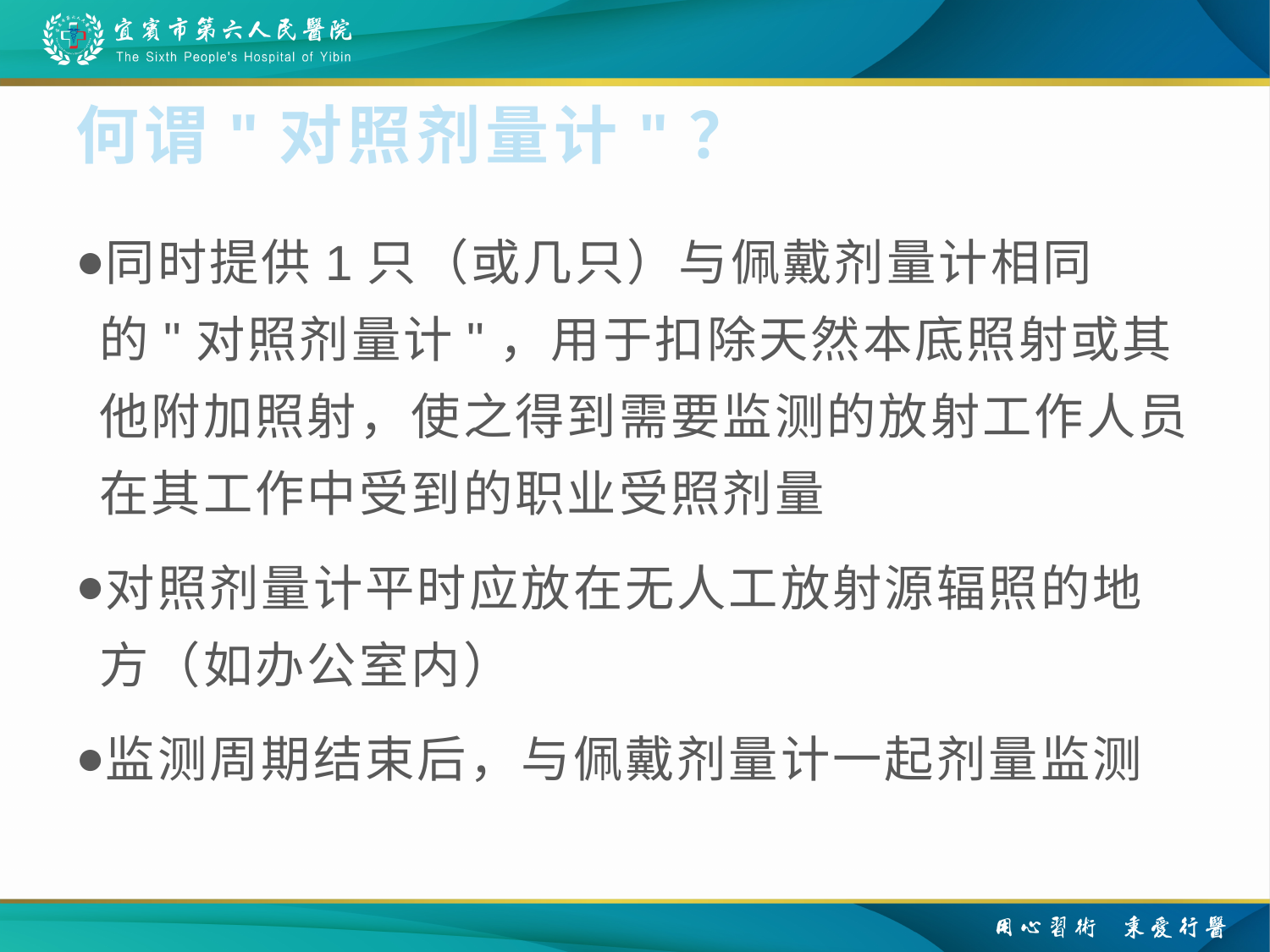

# 何谓"对照剂量计"？
同时提供1只（或几只）与佩戴剂量计相同的"对照剂量计"，用于扣除天然本底照射或其他附加照射，使之得到需要监测的放射工作人员在其工作中受到的职业受照剂量
对照剂量计平时应放在无人工放射源辐照的地方（如办公室内）
监测周期结束后，与佩戴剂量计一起剂量监测